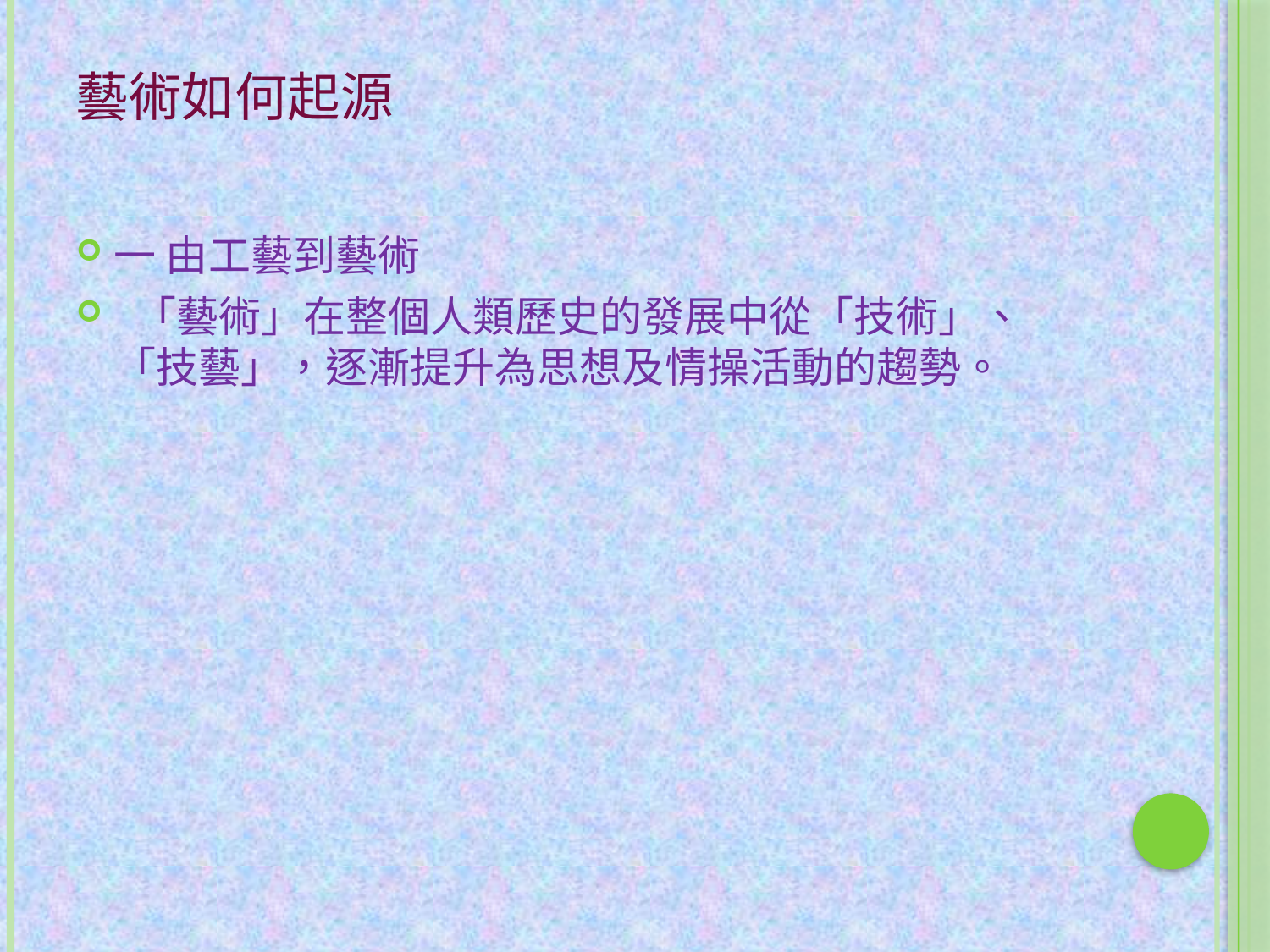

# 藝術如何起源
一 由工藝到藝術
 「藝術」在整個人類歷史的發展中從「技術」、「技藝」，逐漸提升為思想及情操活動的趨勢。